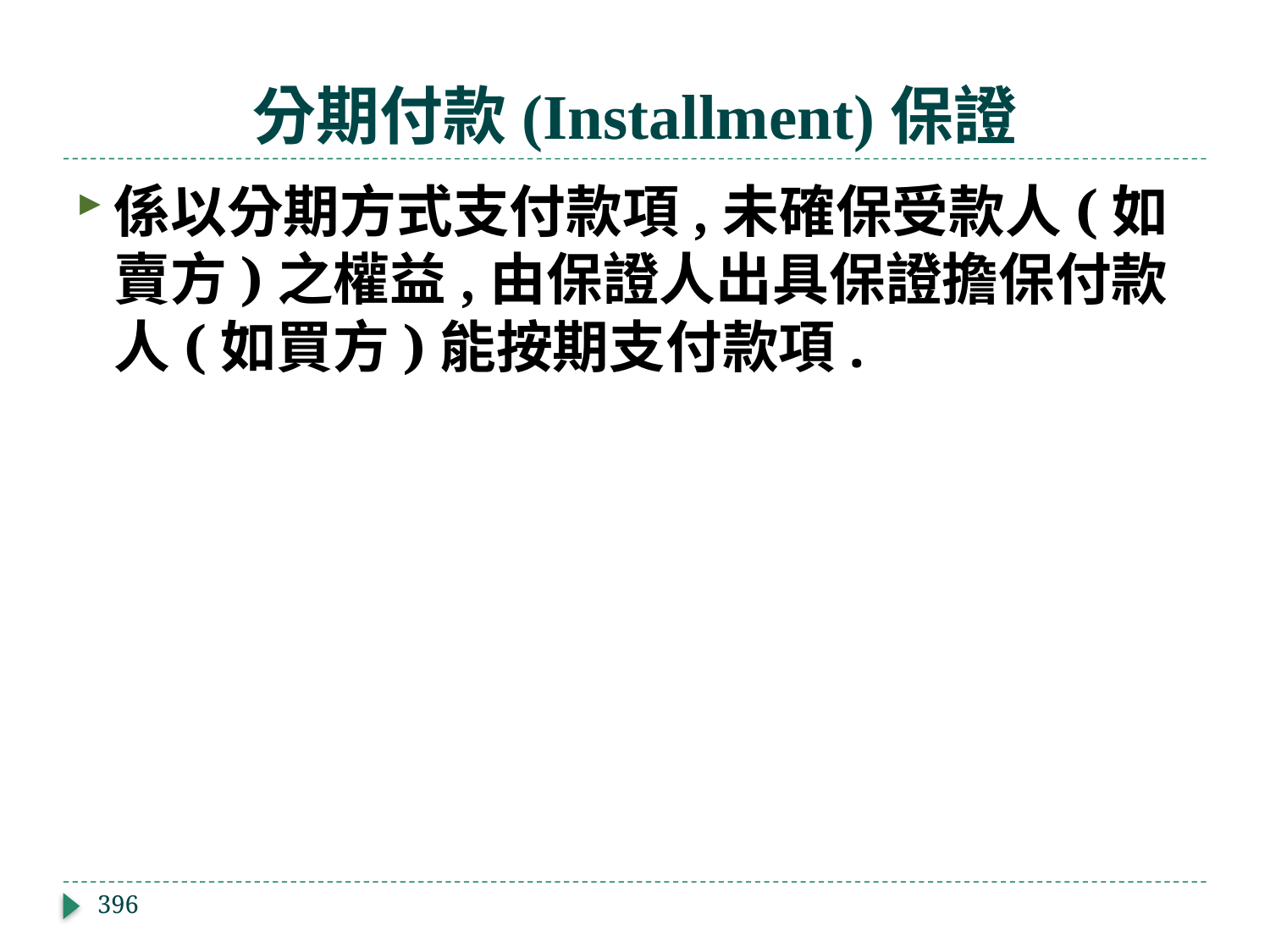

# 分期付款(Installment)保證
係以分期方式支付款項,未確保受款人(如賣方)之權益,由保證人出具保證擔保付款人(如買方)能按期支付款項.
396